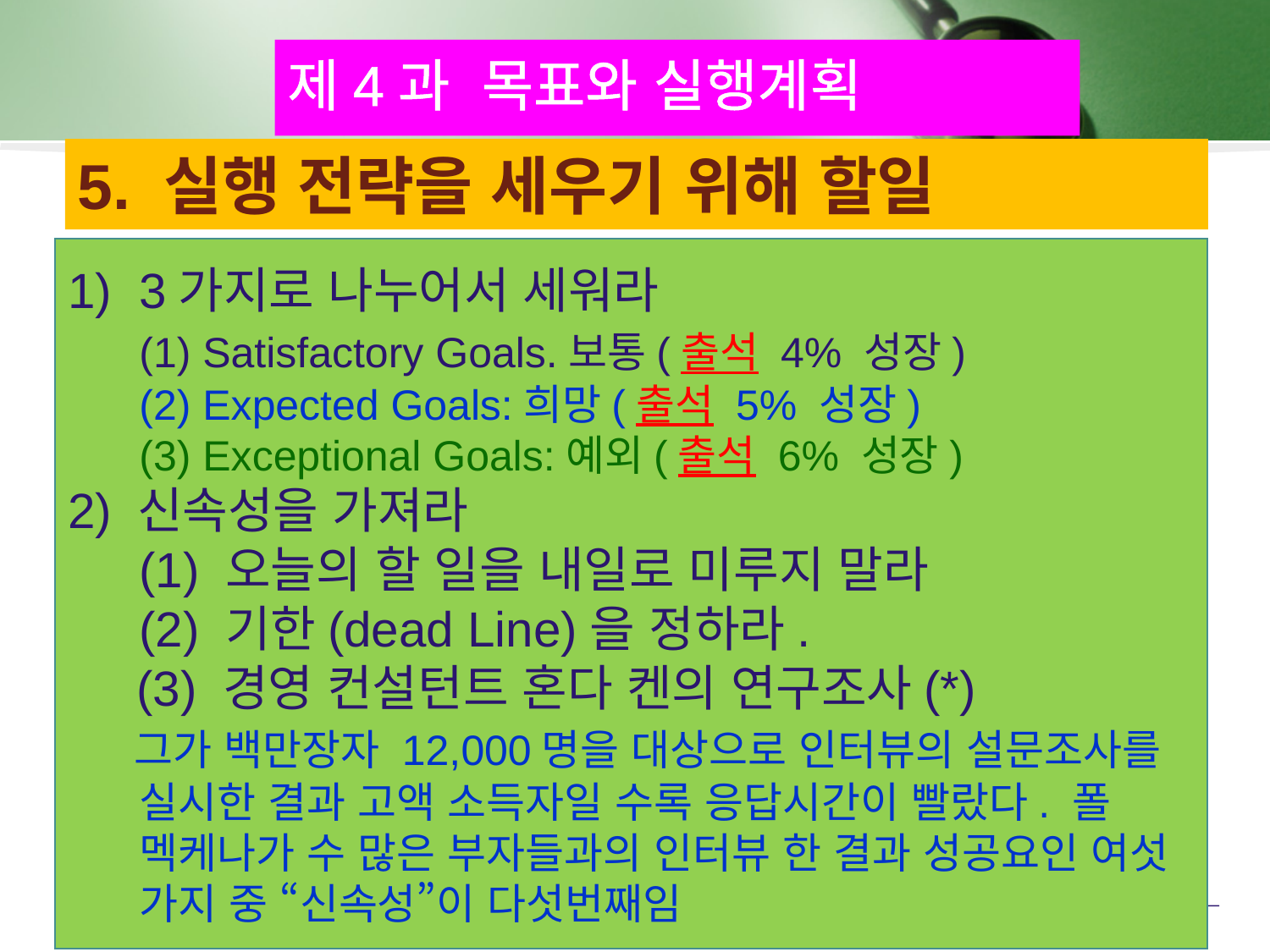

제4과  목표와 실행계획
# 5. 실행 전략을 세우기 위해 할일

3가지로 나누어서 세워라
	(1) Satisfactory Goals.보통(출석 4% 성장)
	(2) Expected Goals:희망(출석 5% 성장)
	(3) Exceptional Goals:예외(출석 6% 성장)
2) 신속성을 가져라
	(1) 오늘의 할 일을 내일로 미루지 말라
	(2) 기한(dead Line)을 정하라.
     (3) 경영 컨설턴트 혼다 켄의 연구조사(*)
    그가 백만장자 12,000명을 대상으로 인터뷰의 설문조사를 실시한 결과 고액 소득자일 수록 응답시간이 빨랐다. 폴 멕케나가 수 많은 부자들과의 인터뷰 한 결과 성공요인 여섯 가지 중 “신속성”이 다섯번째임